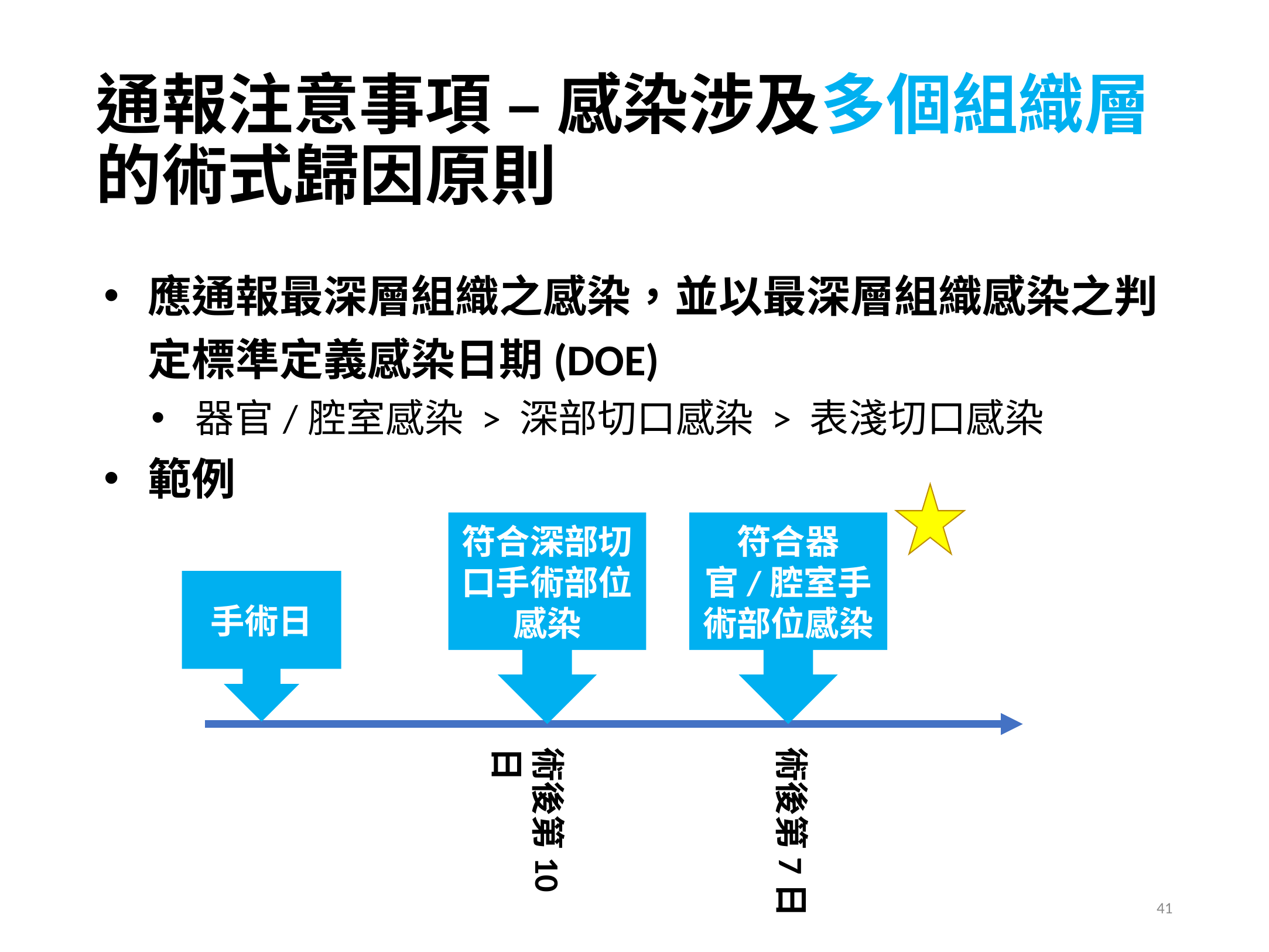

# 通報注意事項 – 感染涉及多個組織層的術式歸因原則
應通報最深層組織之感染，並以最深層組織感染之判定標準定義感染日期(DOE)
器官/腔室感染 > 深部切口感染 > 表淺切口感染
範例

符合器官/腔室手術部位感染
符合深部切口手術部位感染
手術日
術後第10日
術後第7日
41